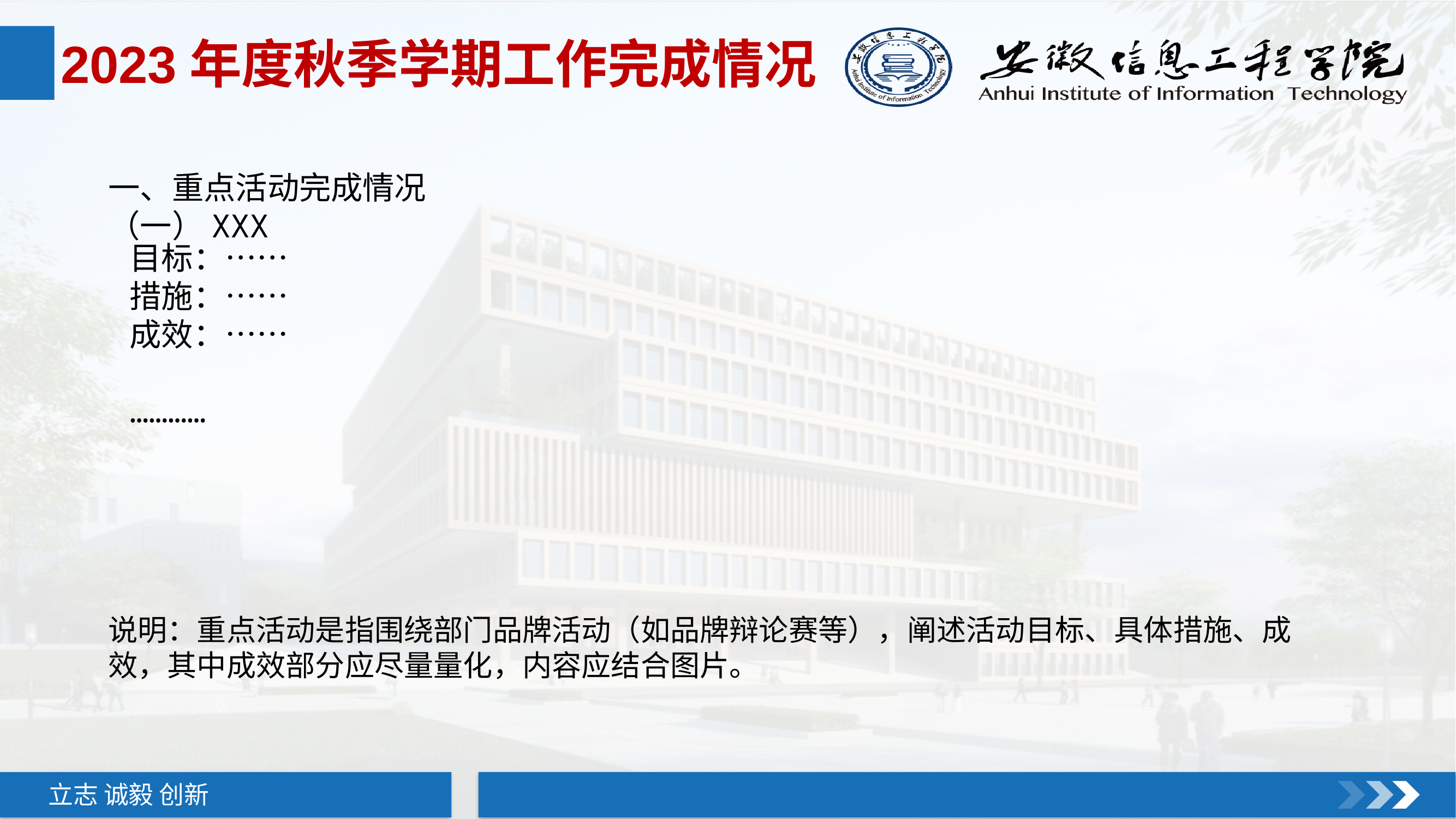

2023年度秋季学期工作完成情况

一、重点活动完成情况
（一）XXX
目标：……
措施：……
成效：……

…………

说明：重点活动是指围绕部门品牌活动（如品牌辩论赛等），阐述活动目标、具体措施、成效，其中成效部分应尽量量化，内容应结合图片。